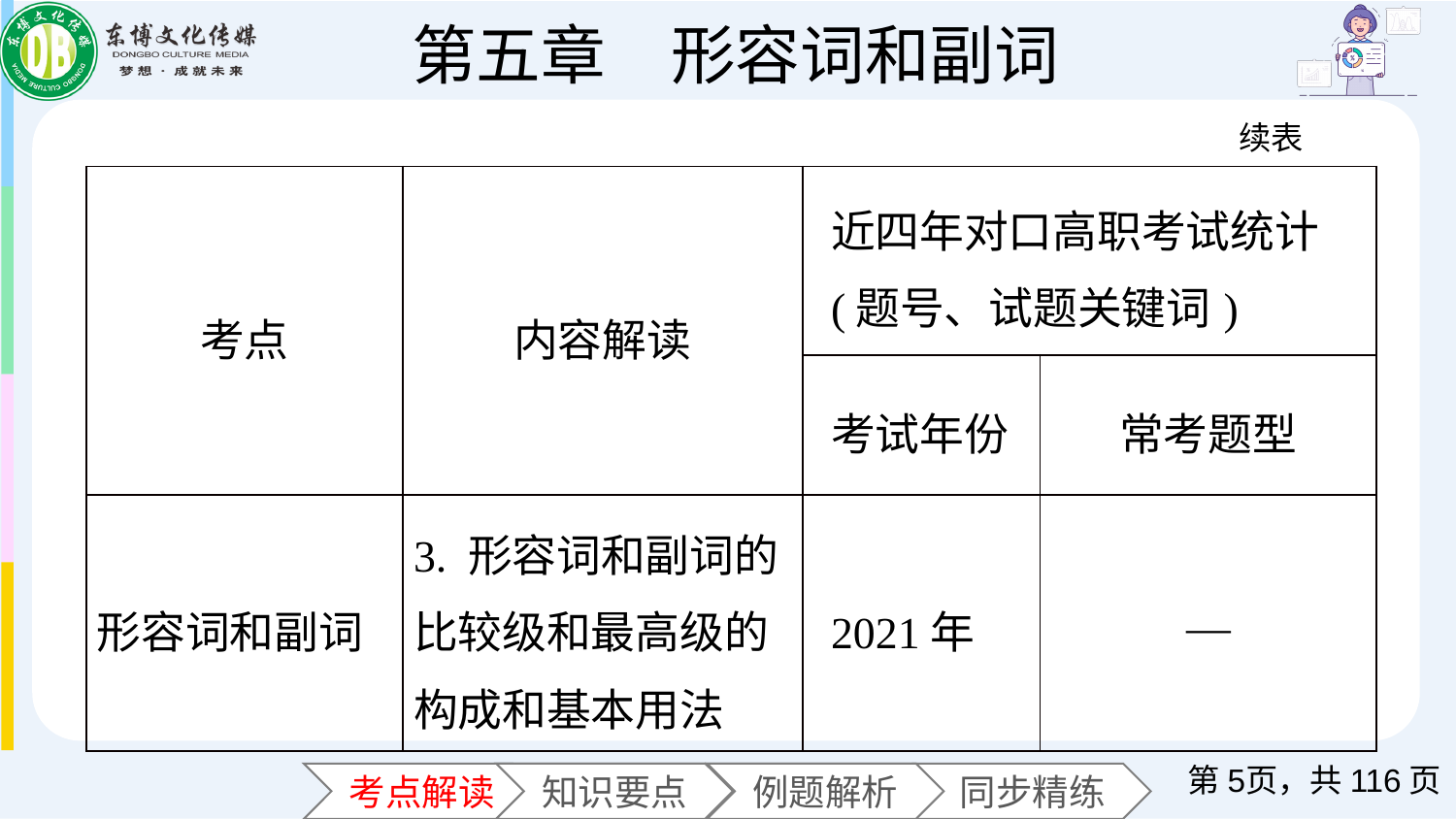

续表
| 考点 | 内容解读 | 近四年对口高职考试统计(题号、试题关键词) |  |
| --- | --- | --- | --- |
|  |  | 考试年份 | 常考题型 |
| 形容词和副词 | 3. 形容词和副词的比较级和最高级的构成和基本用法 | 2021年 | — |
第5页，共116页